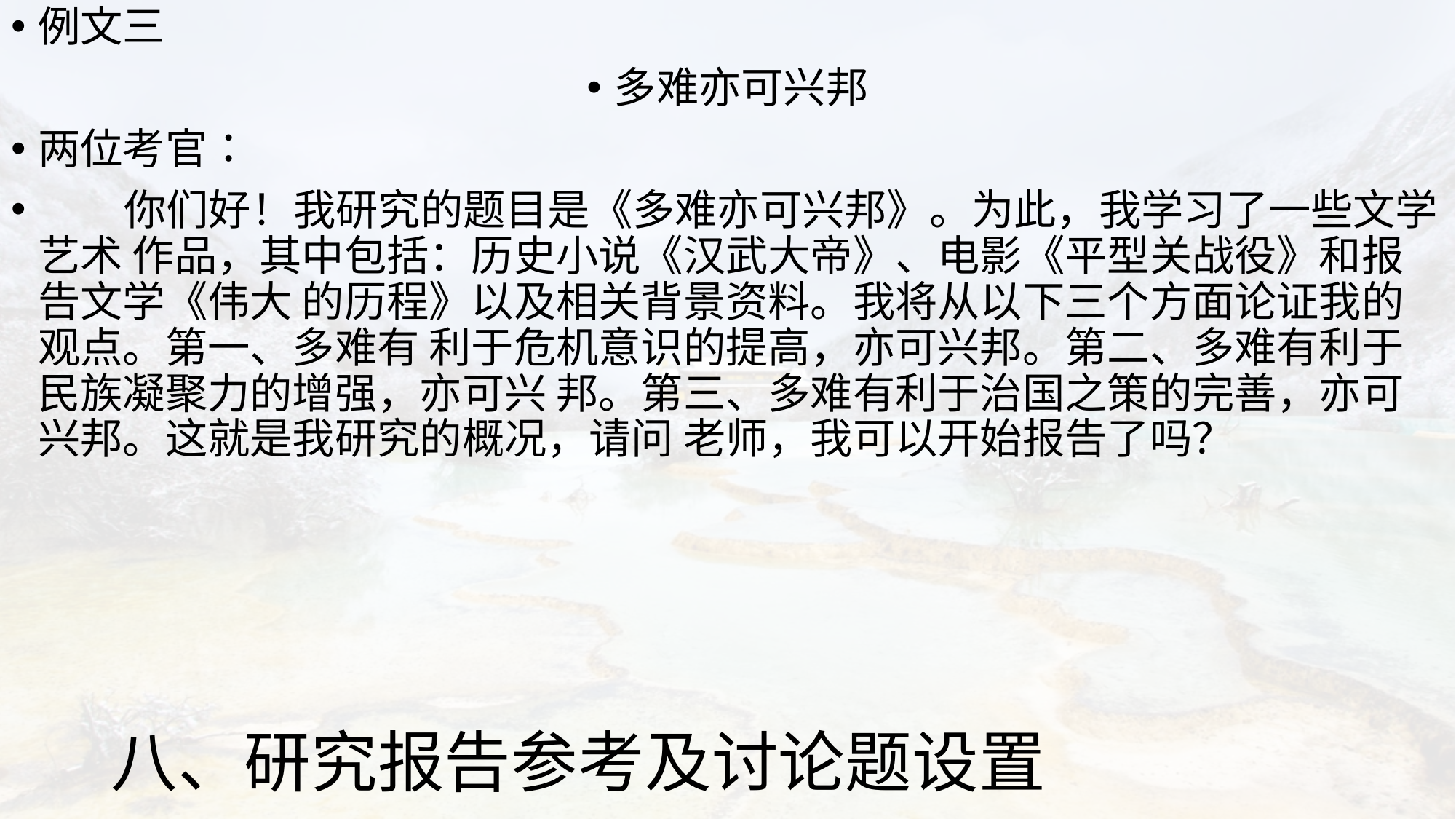

例文三
多难亦可兴邦
两位考官：
        你们好！我研究的题目是《多难亦可兴邦》。为此，我学习了一些文学艺术 作品，其中包括：历史小说《汉武大帝》、电影《平型关战役》和报告文学《伟大 的历程》以及相关背景资料。我将从以下三个方面论证我的观点。第一、多难有 利于危机意识的提高，亦可兴邦。第二、多难有利于民族凝聚力的增强，亦可兴 邦。第三、多难有利于治国之策的完善，亦可兴邦。这就是我研究的概况，请问 老师，我可以开始报告了吗？

# 八、研究报告参考及讨论题设置